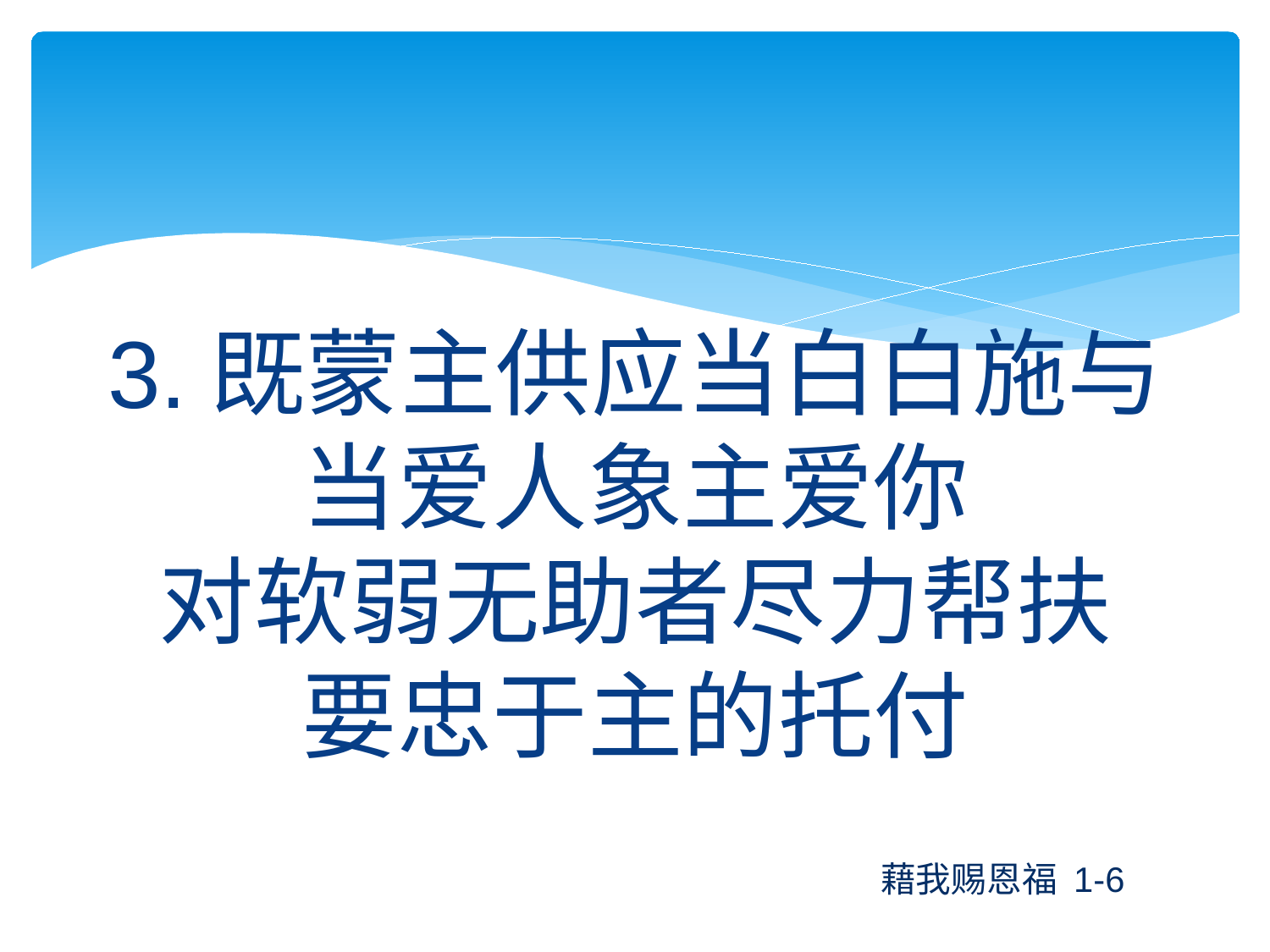

3.既蒙主供应当白白施与
当爱人象主爱你
对软弱无助者尽力帮扶
要忠于主的托付
藉我赐恩福 1-6